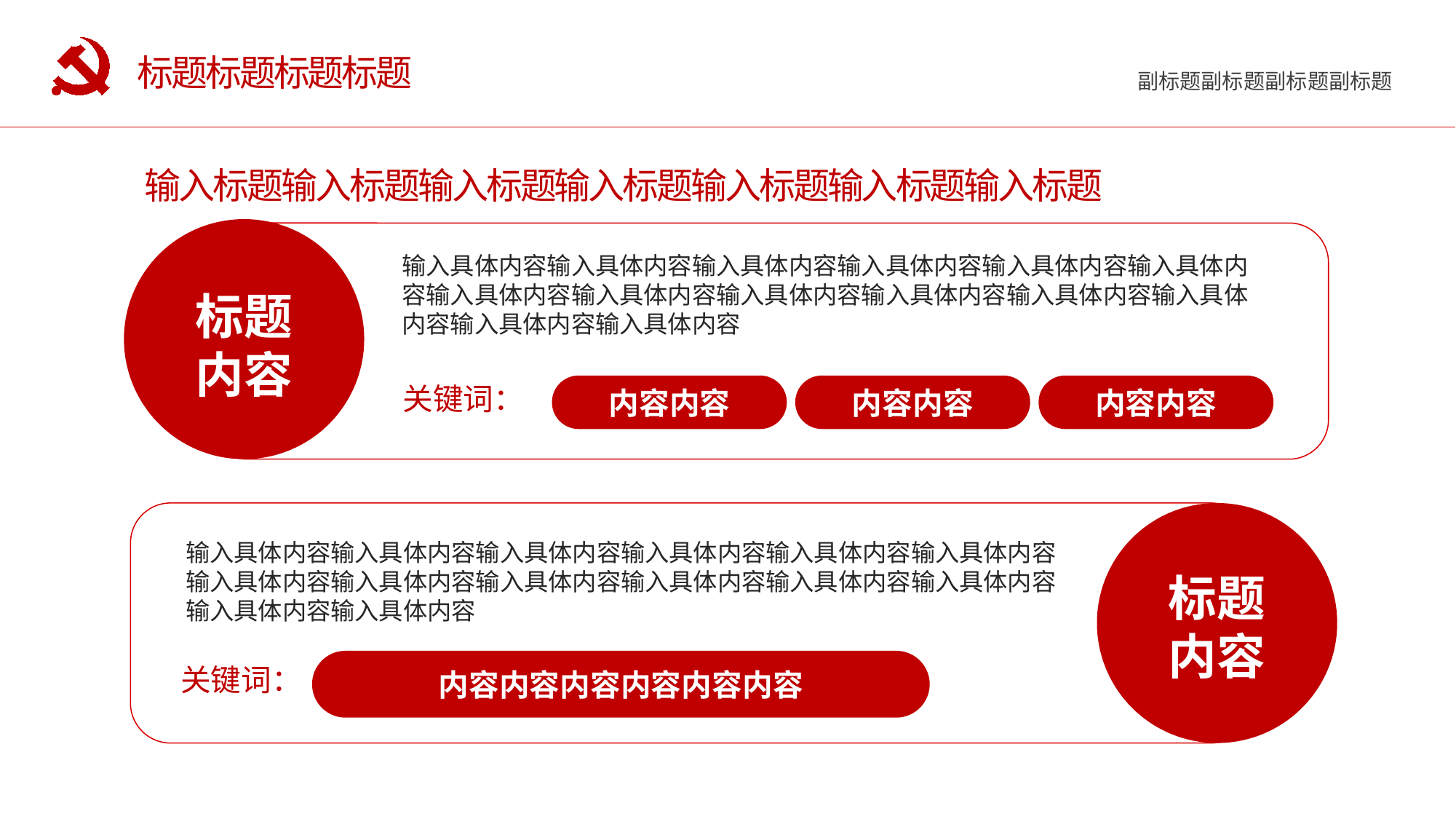

# 标题标题标题标题
输入标题输入标题输入标题输入标题输入标题输入标题输入标题

输入具体内容输入具体内容输入具体内容输入具体内容输入具体内容输入具体内容输入具体内容输入具体内容输入具体内容输入具体内容输入具体内容输入具体内容输入具体内容输入具体内容
标题
内容
关键词：
内容内容
内容内容
内容内容

输入具体内容输入具体内容输入具体内容输入具体内容输入具体内容输入具体内容输入具体内容输入具体内容输入具体内容输入具体内容输入具体内容输入具体内容输入具体内容输入具体内容
标题
内容
内容内容内容内容内容内容
关键词：